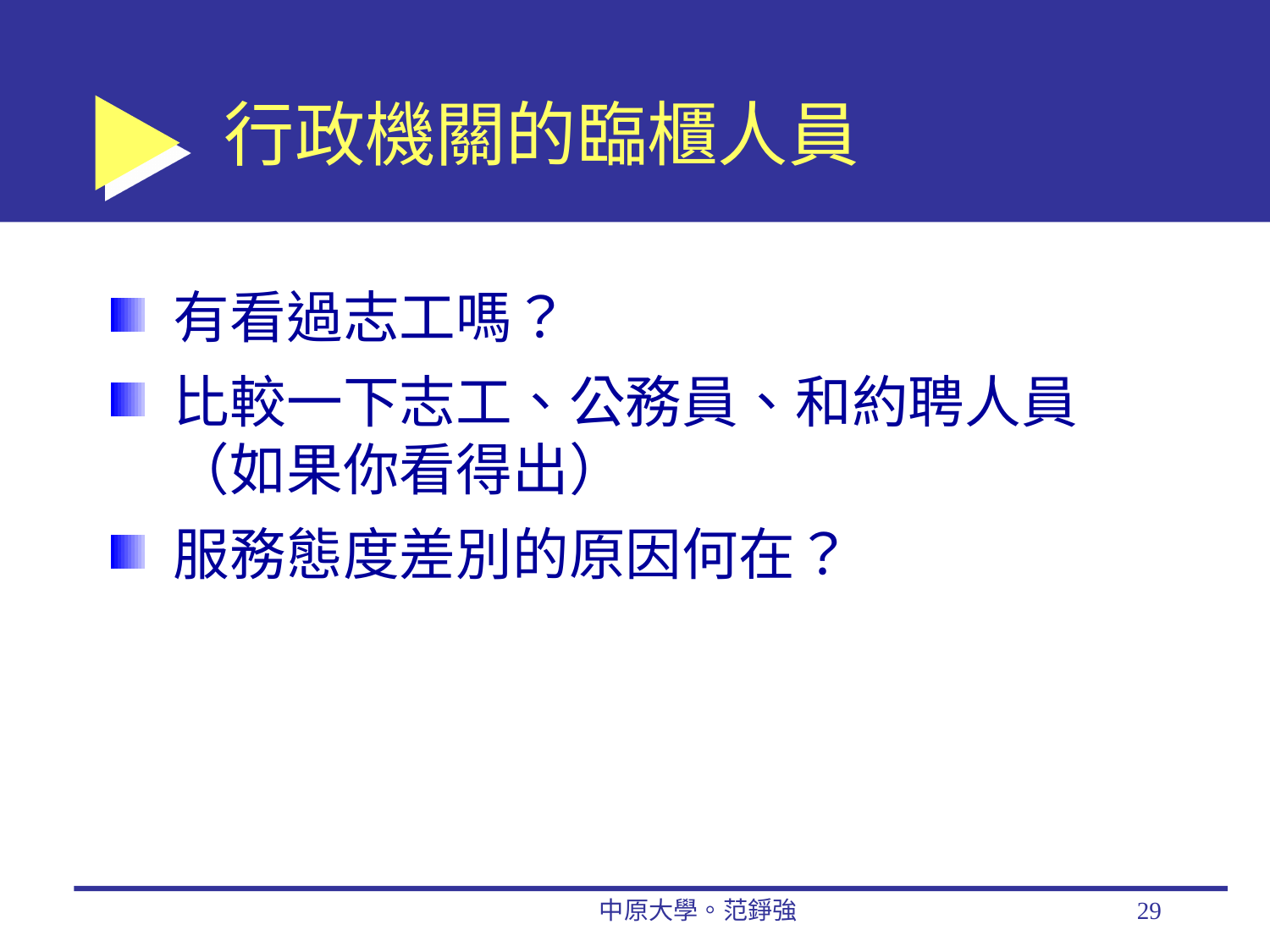

# 行政機關的臨櫃人員
有看過志工嗎？
比較一下志工、公務員、和約聘人員（如果你看得出）
服務態度差別的原因何在？
中原大學。范錚強
29